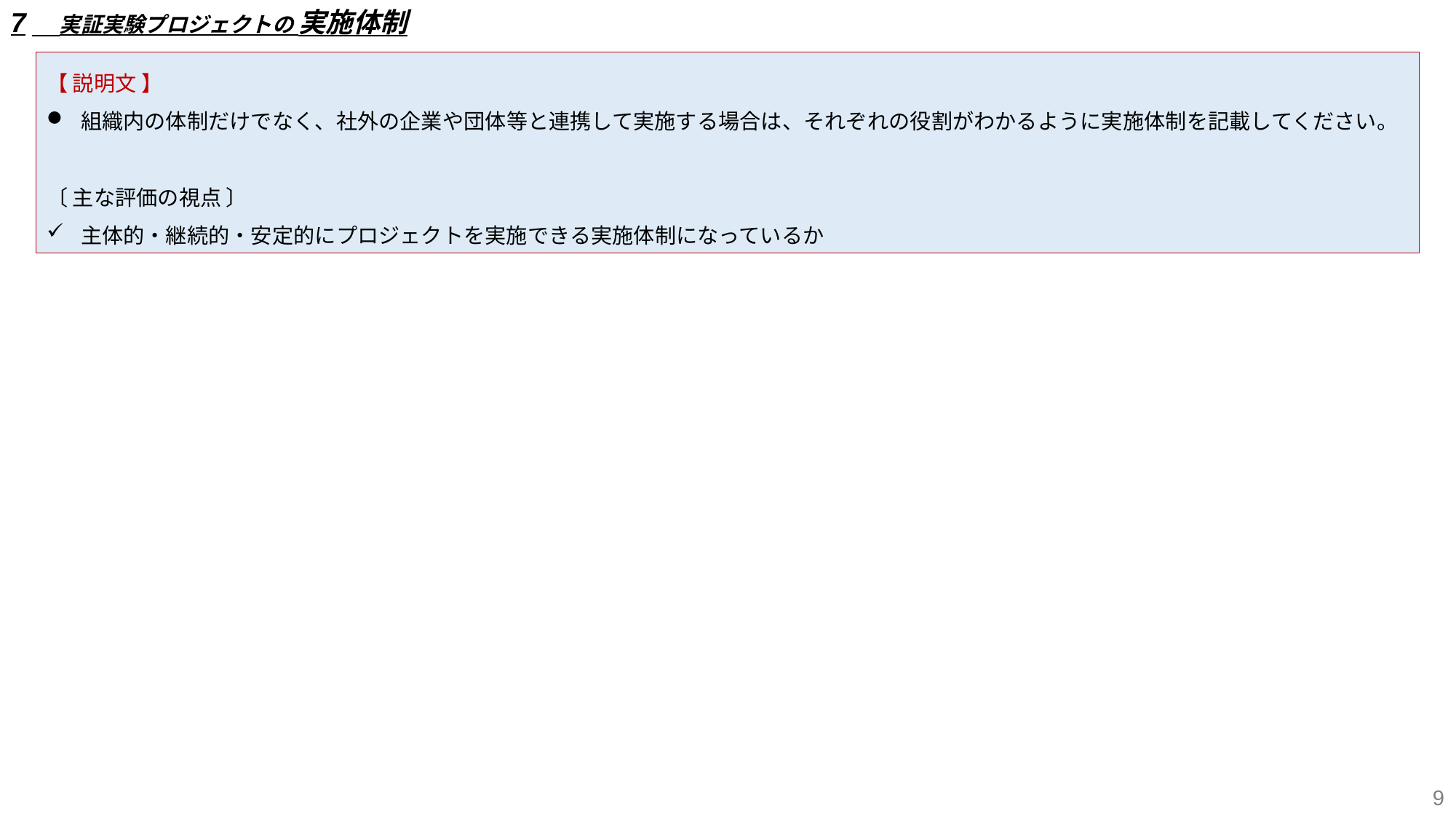

7　実証実験プロジェクトの 実施体制
【 説明文 】
組織内の体制だけでなく、社外の企業や団体等と連携して実施する場合は、それぞれの役割がわかるように実施体制を記載してください。

〔 主な評価の視点 〕
主体的・継続的・安定的にプロジェクトを実施できる実施体制になっているか
9